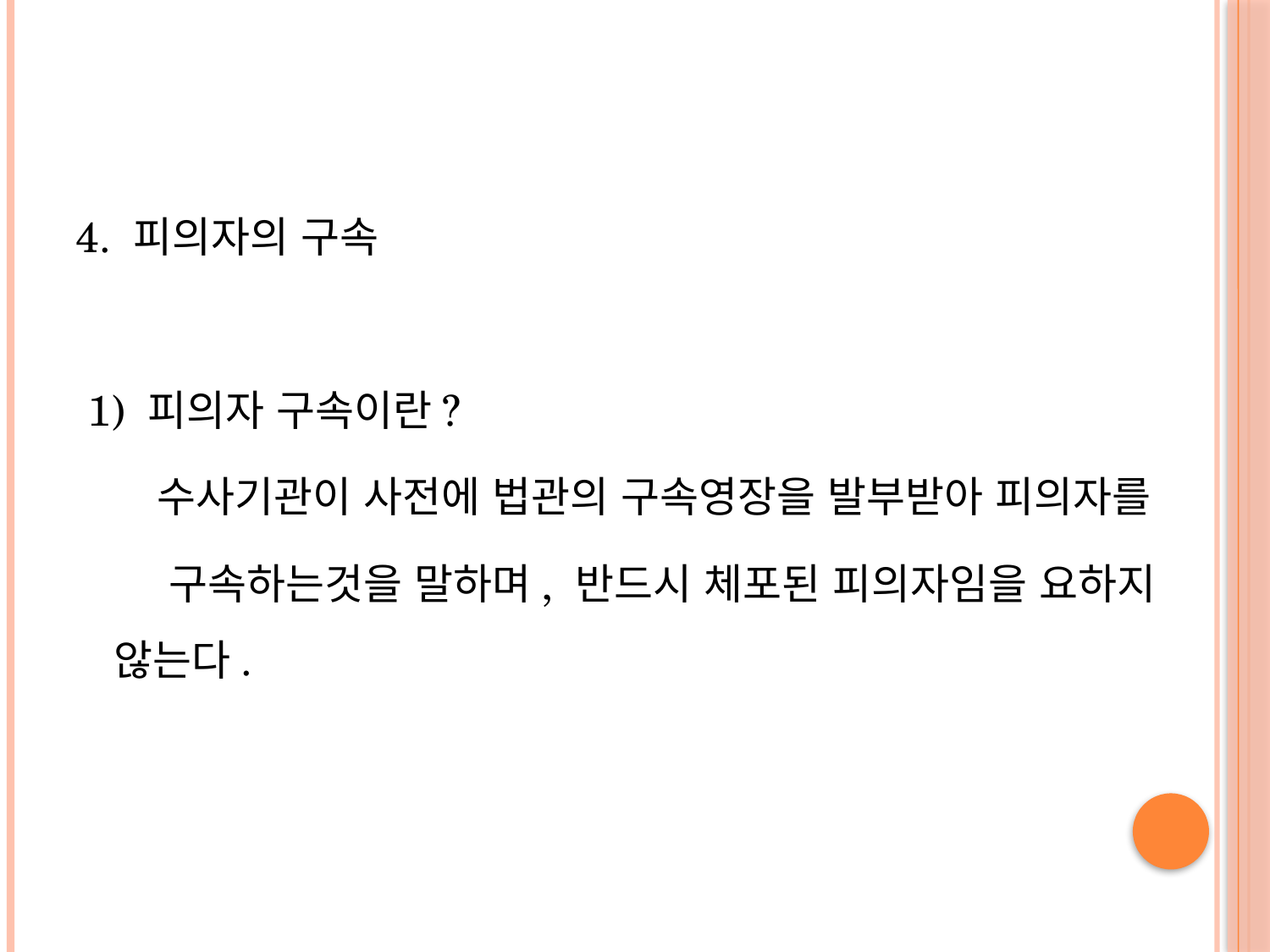

#
4. 피의자의 구속

 1) 피의자 구속이란?
      수사기관이 사전에 법관의 구속영장을 발부받아 피의자를
       구속하는것을 말하며, 반드시 체포된 피의자임을 요하지 않는다.